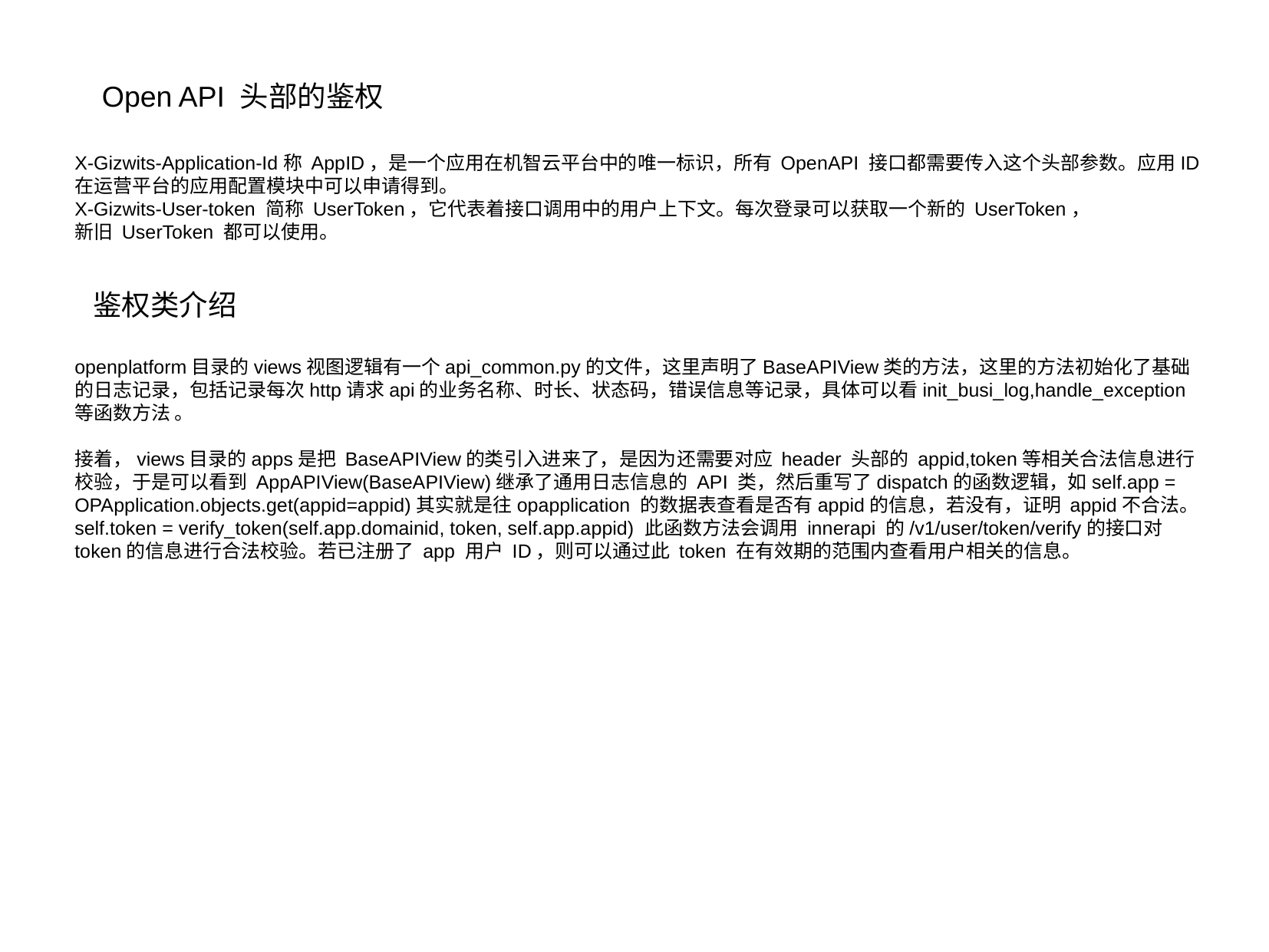

Open API 头部的鉴权
X-Gizwits-Application-Id称 AppID，是一个应用在机智云平台中的唯一标识，所有 OpenAPI 接口都需要传入这个头部参数。应用ID
在运营平台的应用配置模块中可以申请得到。
X-Gizwits-User-token 简称 UserToken，它代表着接口调用中的用户上下文。每次登录可以获取一个新的 UserToken，
新旧 UserToken 都可以使用。
鉴权类介绍
openplatform目录的views视图逻辑有一个api_common.py的文件，这里声明了BaseAPIView类的方法，这里的方法初始化了基础的日志记录，包括记录每次http请求api的业务名称、时长、状态码，错误信息等记录，具体可以看init_busi_log,handle_exception等函数方法 。

接着，views目录的apps是把 BaseAPIView的类引入进来了，是因为还需要对应 header 头部的 appid,token等相关合法信息进行
校验，于是可以看到 AppAPIView(BaseAPIView)继承了通用日志信息的 API 类，然后重写了dispatch的函数逻辑，如self.app = OPApplication.objects.get(appid=appid)其实就是往opapplication 的数据表查看是否有appid的信息，若没有，证明 appid不合法。
self.token = verify_token(self.app.domainid, token, self.app.appid) 此函数方法会调用 innerapi 的/v1/user/token/verify的接口对 token的信息进行合法校验。若已注册了 app 用户 ID，则可以通过此 token 在有效期的范围内查看用户相关的信息。